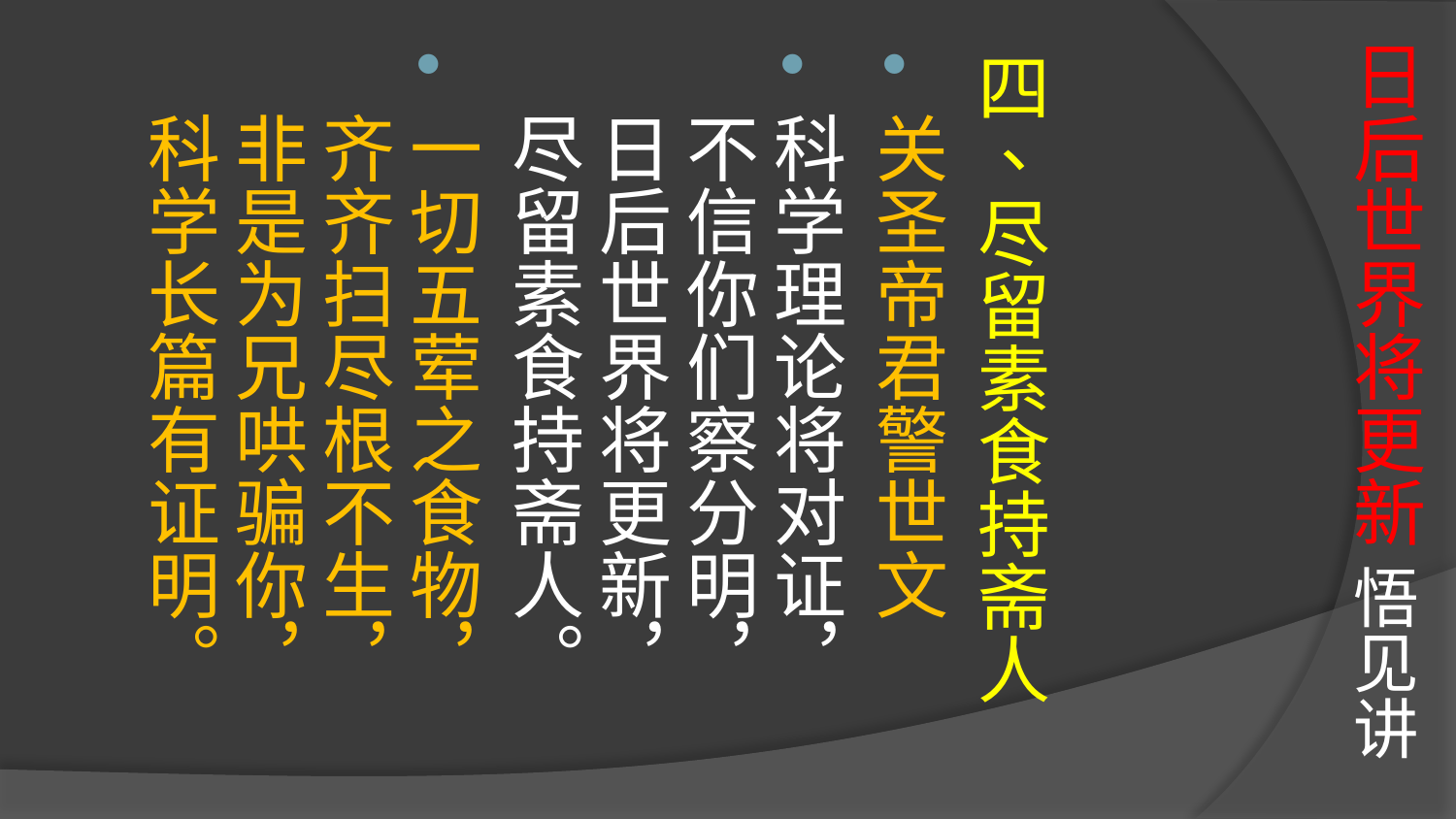

# 日后世界将更新 悟见讲
四、尽留素食持斋人
关圣帝君警世文
科学理论将对证，   不信你们察分明，   日后世界将更新，   尽留素食持斋人。
一切五荤之食物，   齐齐扫尽根不生，   非是为兄哄骗你，   科学长篇有证明。